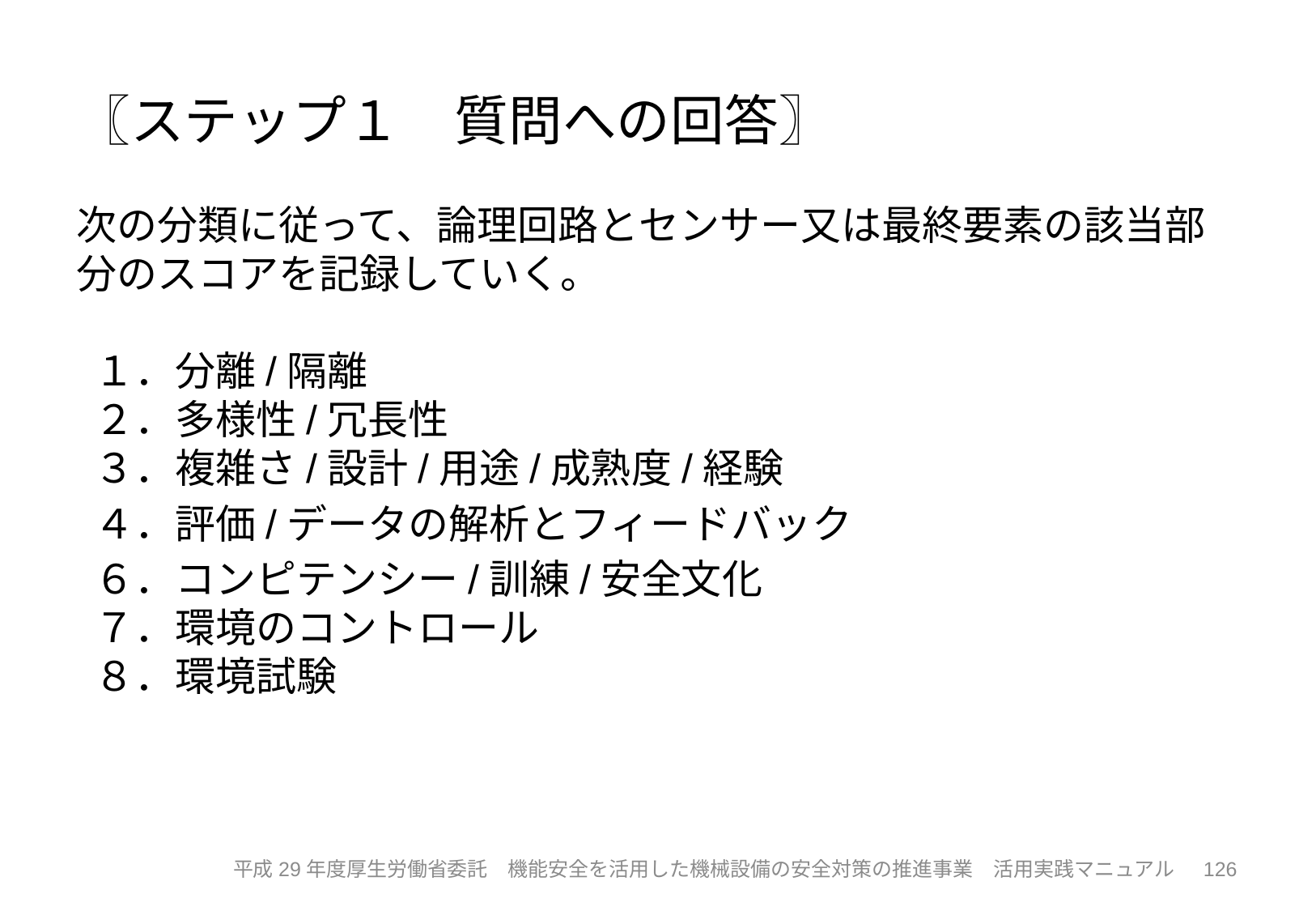

〖ステップ１　質問への回答〗

次の分類に従って、論理回路とセンサー又は最終要素の該当部分のスコアを記録していく。

１．分離/隔離
２．多様性/冗長性
３．複雑さ/設計/用途/成熟度/経験
４．評価/データの解析とフィードバック
６．コンピテンシー/訓練/安全文化
７．環境のコントロール
８．環境試験

126
平成29年度厚生労働省委託　機能安全を活用した機械設備の安全対策の推進事業　活用実践マニュアル